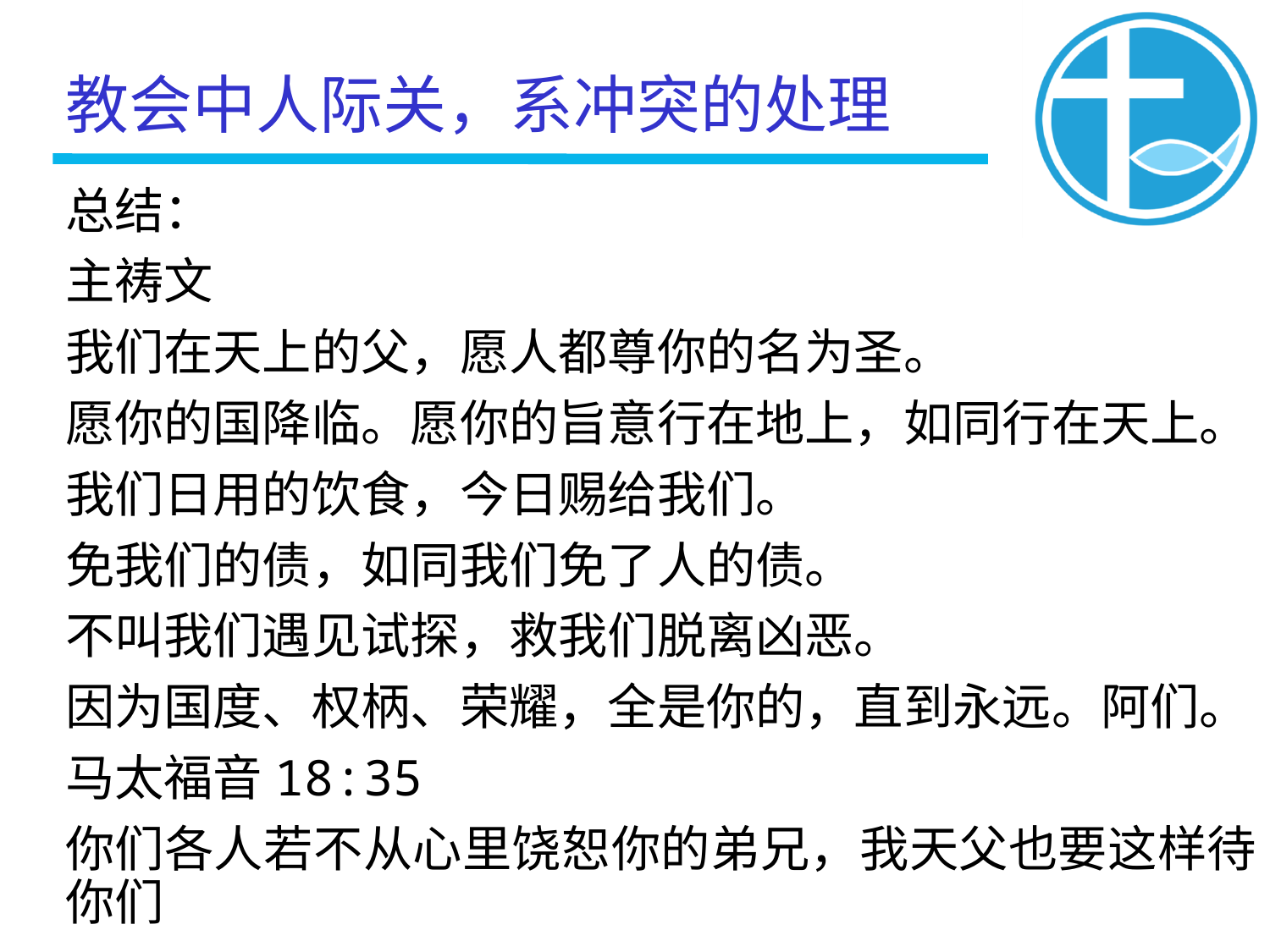

教会中人际关，系冲突的处理
总结：
主祷文
我们在天上的父，愿人都尊你的名为圣。
愿你的国降临。愿你的旨意行在地上，如同行在天上。
我们日用的饮食，今日赐给我们。
免我们的债，如同我们免了人的债。
不叫我们遇见试探，救我们脱离凶恶。
因为国度、权柄、荣耀，全是你的，直到永远。阿们。
马太福音18:35
你们各人若不从心里饶恕你的弟兄，我天父也要这样待你们